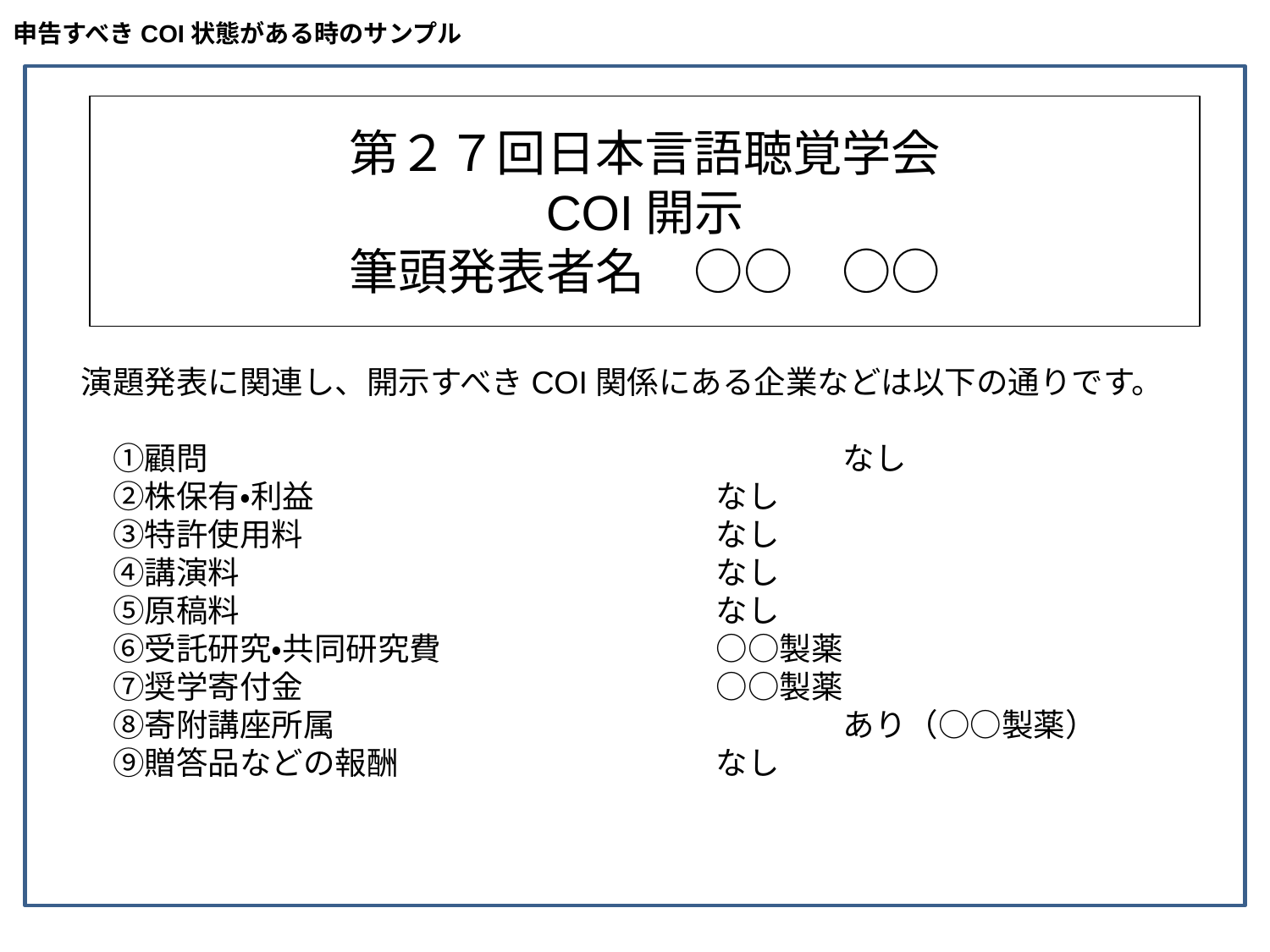

申告すべきCOI状態がある時のサンプル

第２７回日本言語聴覚学会
COI開示
筆頭発表者名　○○　○○
演題発表に関連し、開示すべきCOI関係にある企業などは以下の通りです。

　①顧問					なし
　②株保有・利益				なし
　③特許使用料				なし
　④講演料				なし
　⑤原稿料				なし
　⑥受託研究・共同研究費			○○製薬
　⑦奨学寄付金				○○製薬
　⑧寄附講座所属				あり（○○製薬）
　⑨贈答品などの報酬			なし